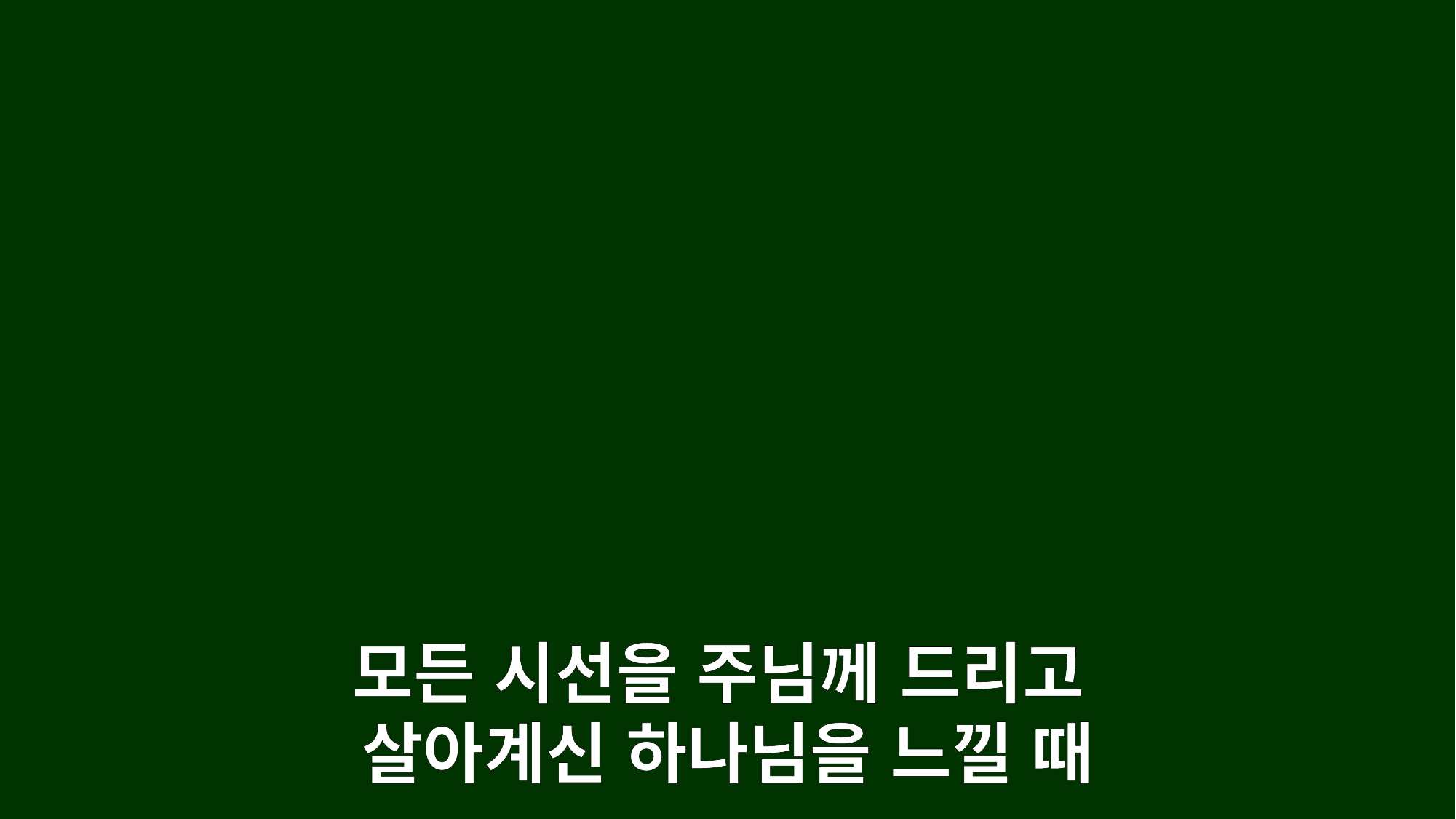

모든 시선을 주님께 드리고
살아계신 하나님을 느낄 때